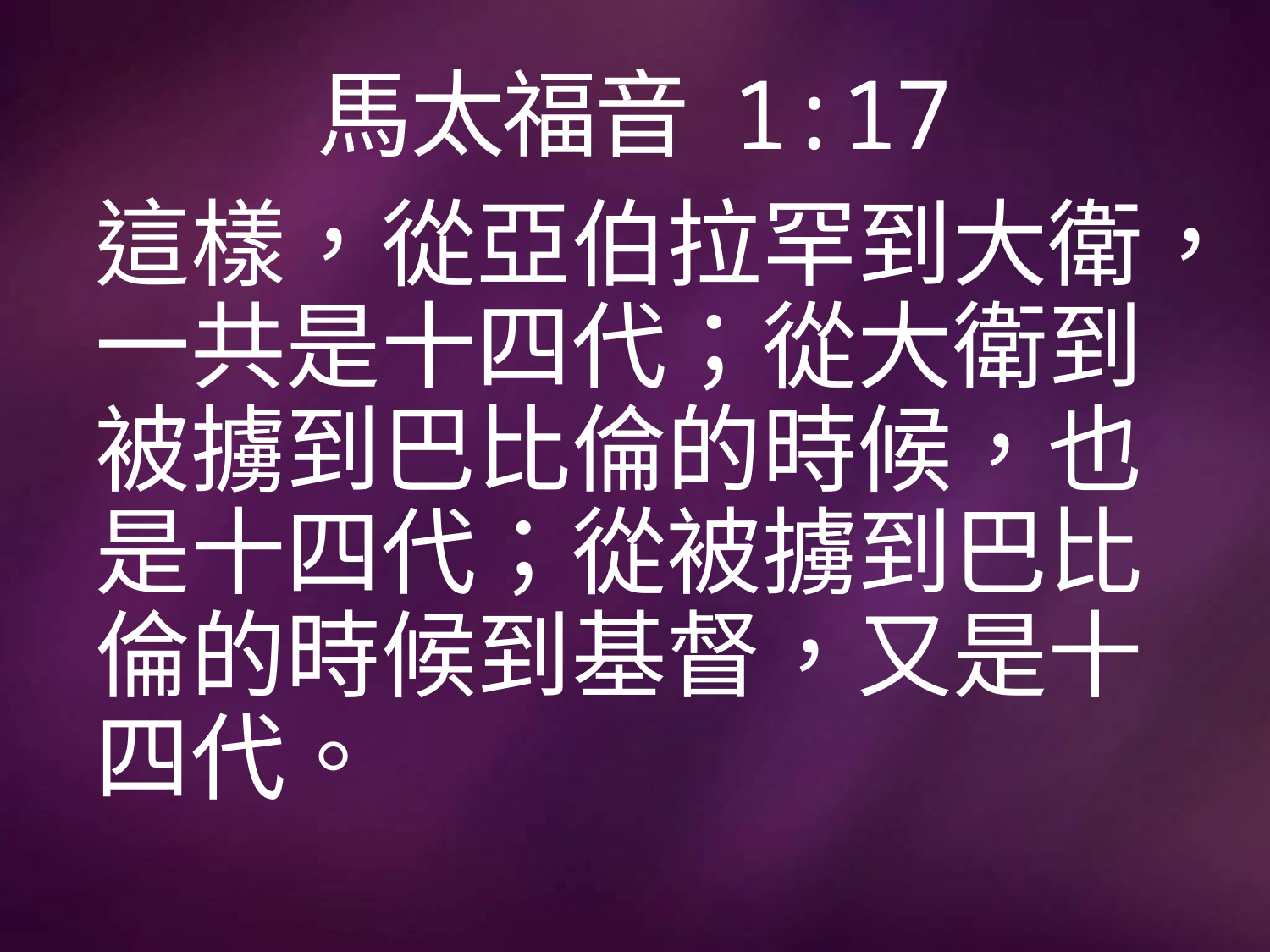

# 馬太福音 1:17
這樣，從亞伯拉罕到大衛，一共是十四代；從大衛到被擄到巴比倫的時候，也是十四代；從被擄到巴比倫的時候到基督，又是十四代。